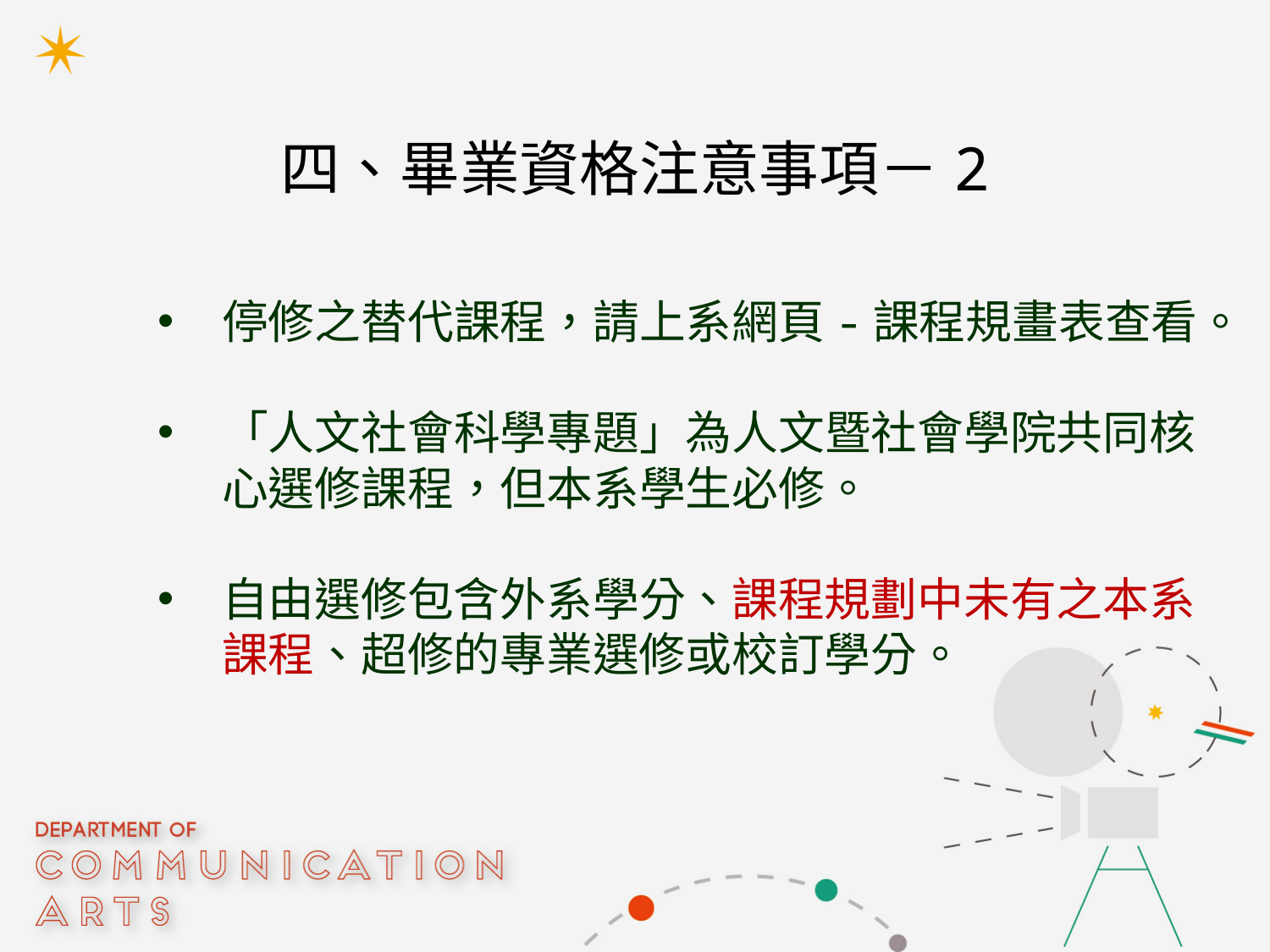

# 四、畢業資格注意事項－2
停修之替代課程，請上系網頁-課程規畫表查看。

「人文社會科學專題」為人文暨社會學院共同核心選修課程，但本系學生必修。

自由選修包含外系學分、課程規劃中未有之本系課程、超修的專業選修或校訂學分。

6